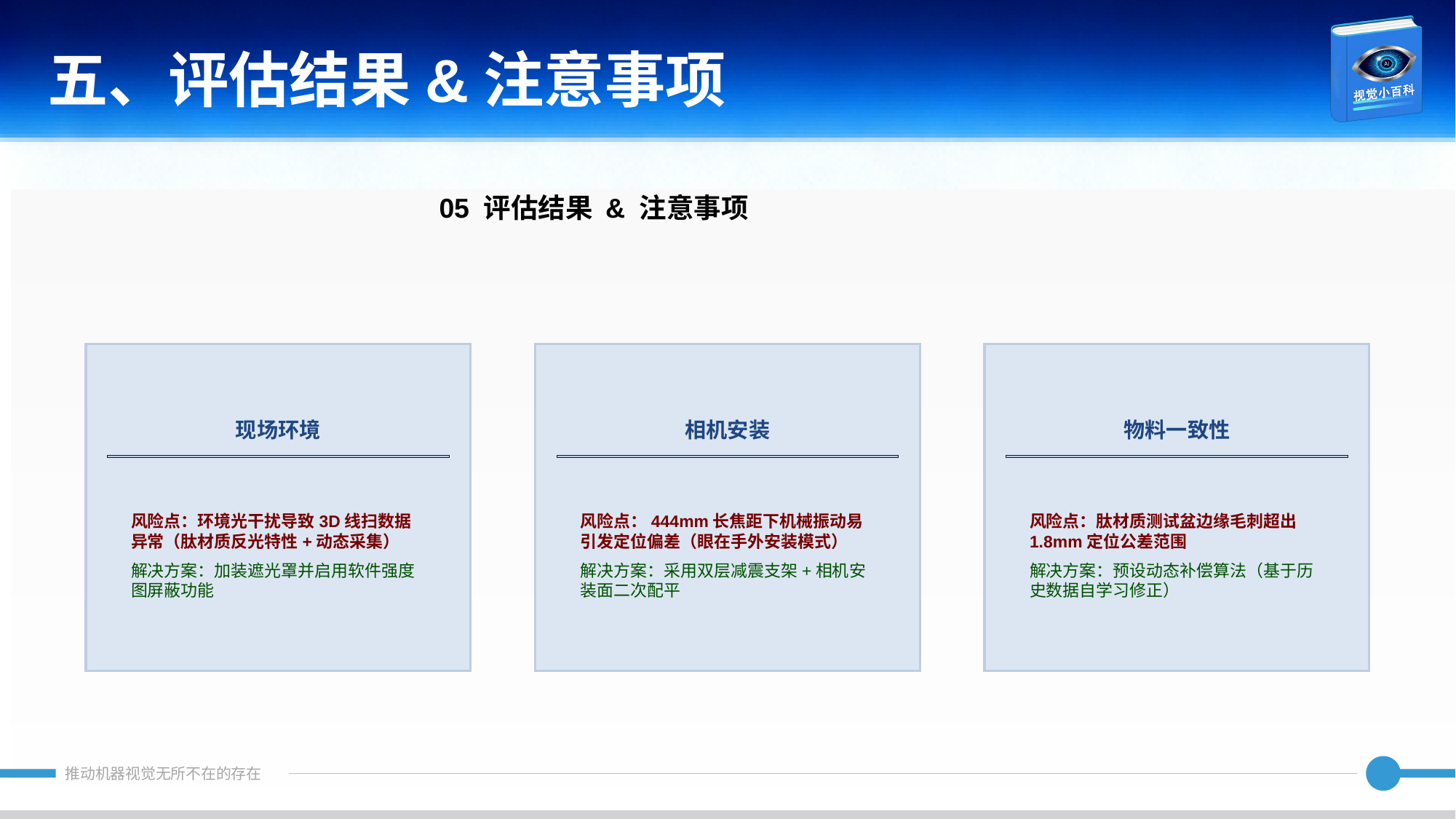

五、评估结果&注意事项

05 评估结果 & 注意事项

现场环境

相机安装

物料一致性

风险点：环境光干扰导致3D线扫数据异常（肽材质反光特性+动态采集）
解决方案：加装遮光罩并启用软件强度图屏蔽功能

风险点：444mm长焦距下机械振动易引发定位偏差（眼在手外安装模式）
解决方案：采用双层减震支架+相机安装面二次配平

风险点：肽材质测试盆边缘毛刺超出1.8mm定位公差范围
解决方案：预设动态补偿算法（基于历史数据自学习修正）
11